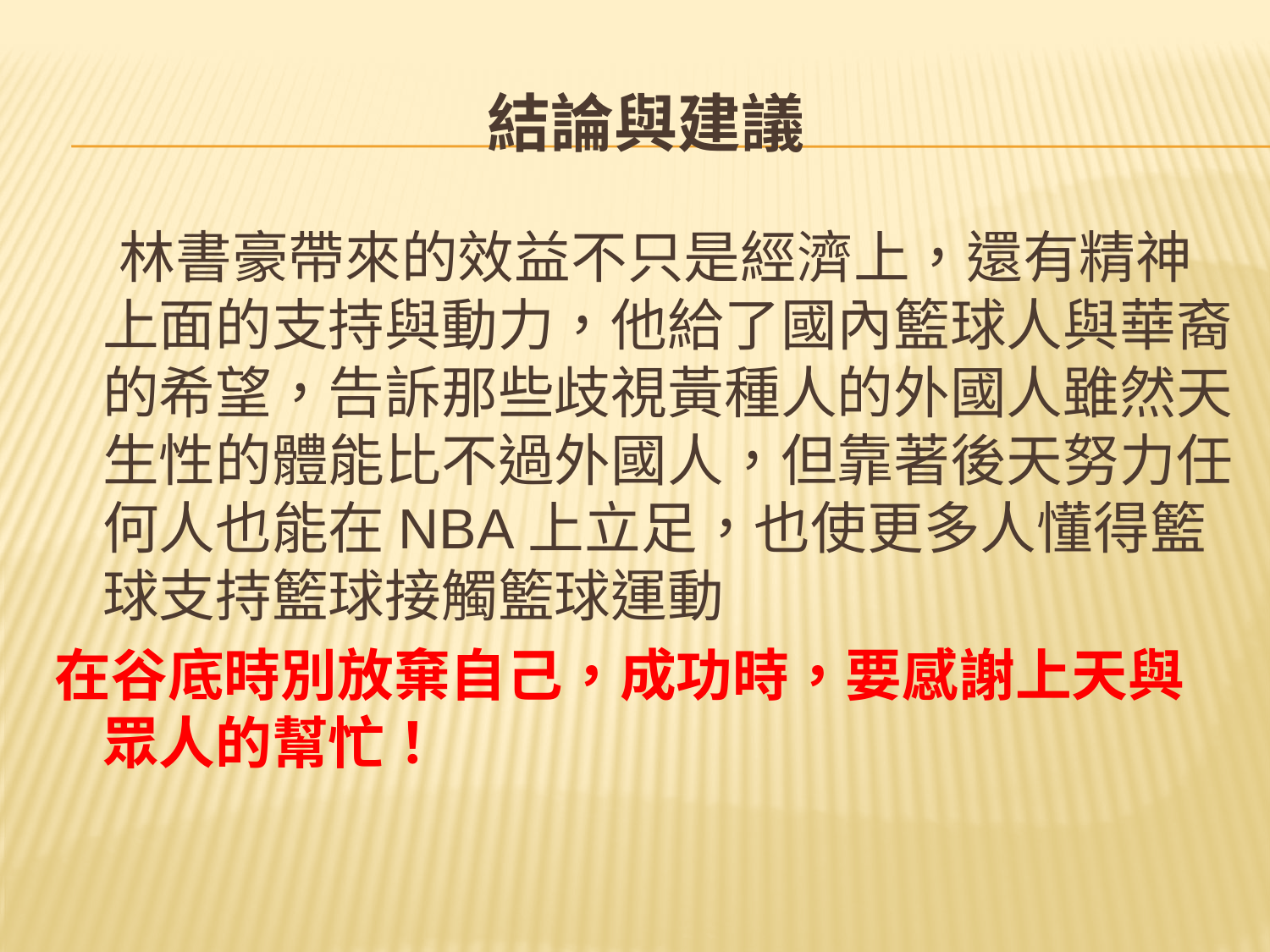

# 結論與建議
    林書豪帶來的效益不只是經濟上，還有精神上面的支持與動力，他給了國內籃球人與華裔的希望，告訴那些歧視黃種人的外國人雖然天生性的體能比不過外國人，但靠著後天努力任何人也能在NBA上立足，也使更多人懂得籃球支持籃球接觸籃球運動
在谷底時別放棄自己，成功時，要感謝上天與眾人的幫忙！